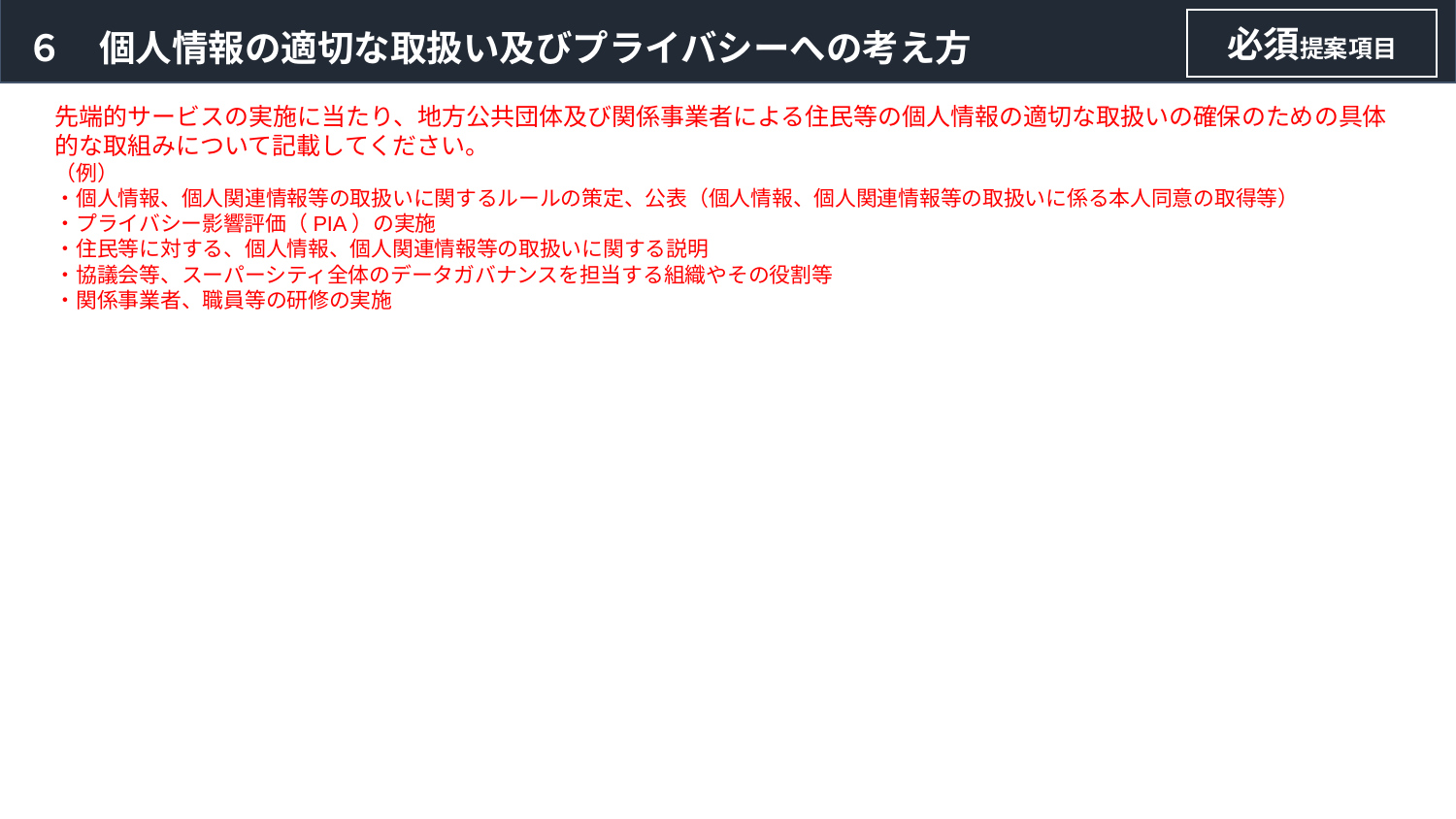

必須提案項目
６　個人情報の適切な取扱い及びプライバシーへの考え方
先端的サービスの実施に当たり、地方公共団体及び関係事業者による住民等の個人情報の適切な取扱いの確保のための具体的な取組みについて記載してください。
（例）
・個人情報、個人関連情報等の取扱いに関するルールの策定、公表（個人情報、個人関連情報等の取扱いに係る本人同意の取得等）
・プライバシー影響評価（PIA）の実施
・住民等に対する、個人情報、個人関連情報等の取扱いに関する説明
・協議会等、スーパーシティ全体のデータガバナンスを担当する組織やその役割等
・関係事業者、職員等の研修の実施